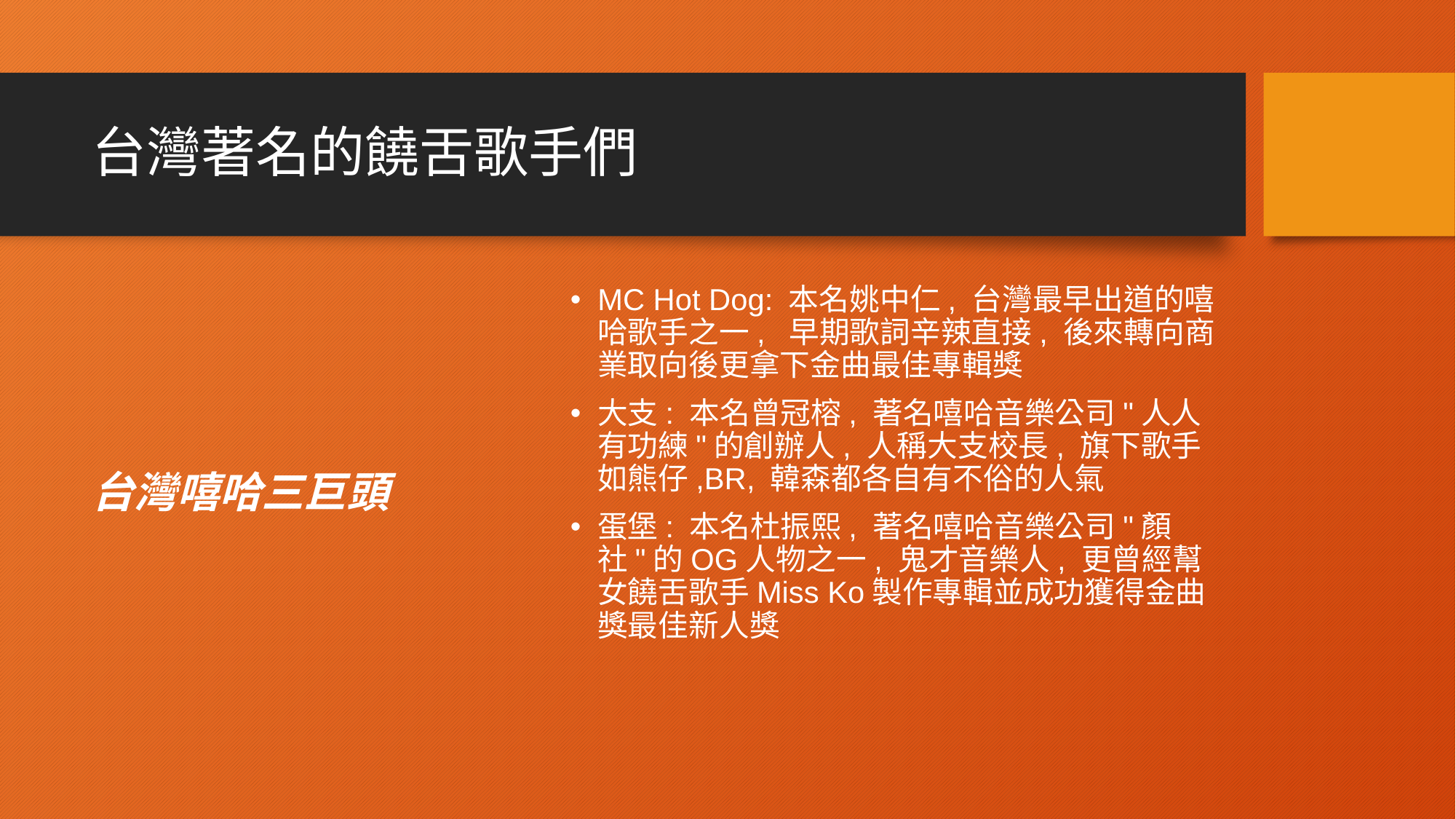

# 台灣著名的饒舌歌手們
台灣嘻哈三巨頭
MC Hot Dog: 本名姚中仁, 台灣最早出道的嘻哈歌手之一,  早期歌詞辛辣直接, 後來轉向商業取向後更拿下金曲最佳專輯獎
大支: 本名曾冠榕, 著名嘻哈音樂公司"人人有功練"的創辦人, 人稱大支校長, 旗下歌手如熊仔,BR, 韓森都各自有不俗的人氣
蛋堡: 本名杜振熙, 著名嘻哈音樂公司"顏社"的OG人物之一, 鬼才音樂人, 更曾經幫女饒舌歌手Miss Ko製作專輯並成功獲得金曲獎最佳新人獎